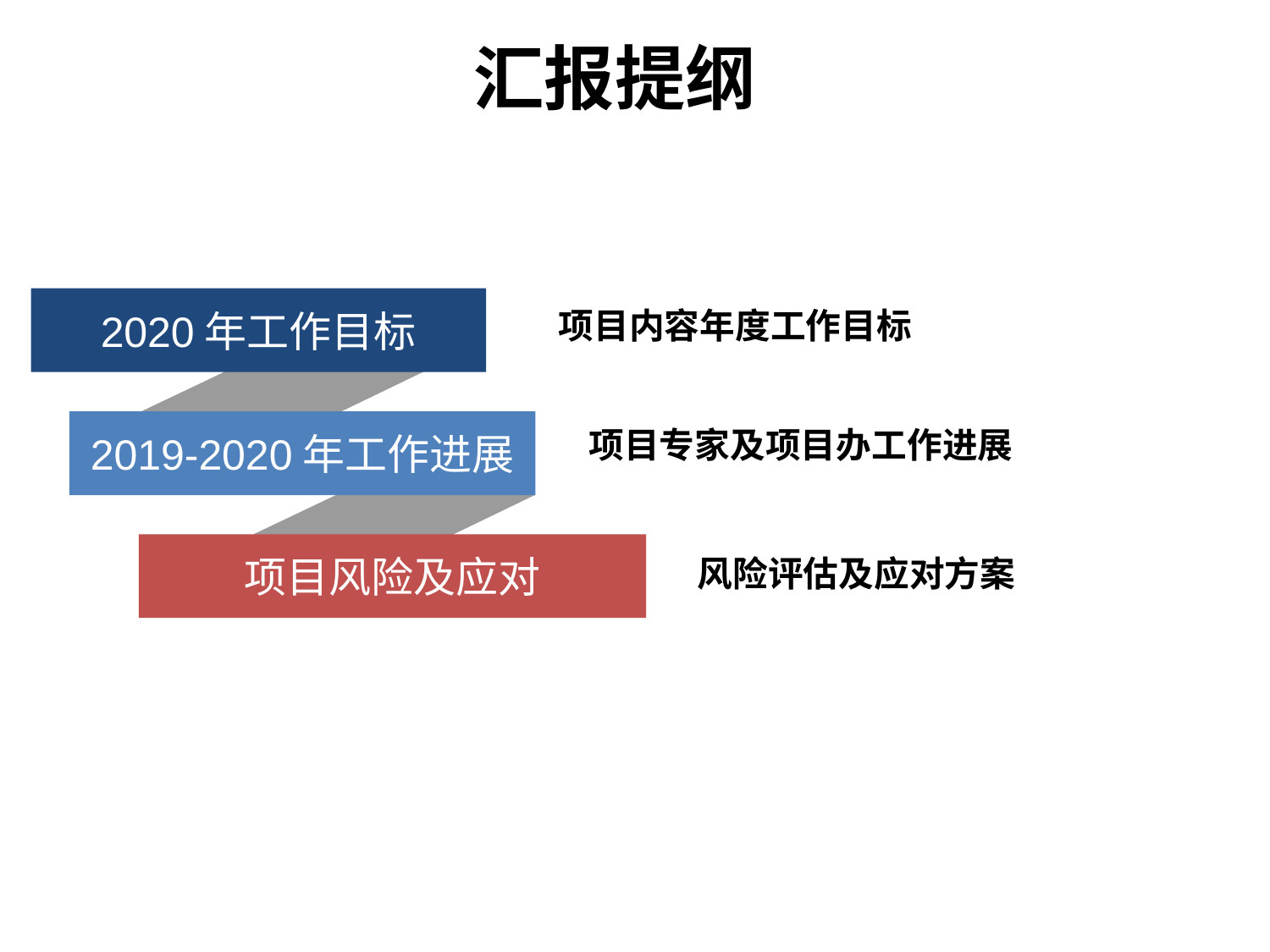

汇报提纲

2020年工作目标

项目内容年度工作目标

2019-2020年工作进展
项目专家及项目办工作进展

项目风险及应对
风险评估及应对方案